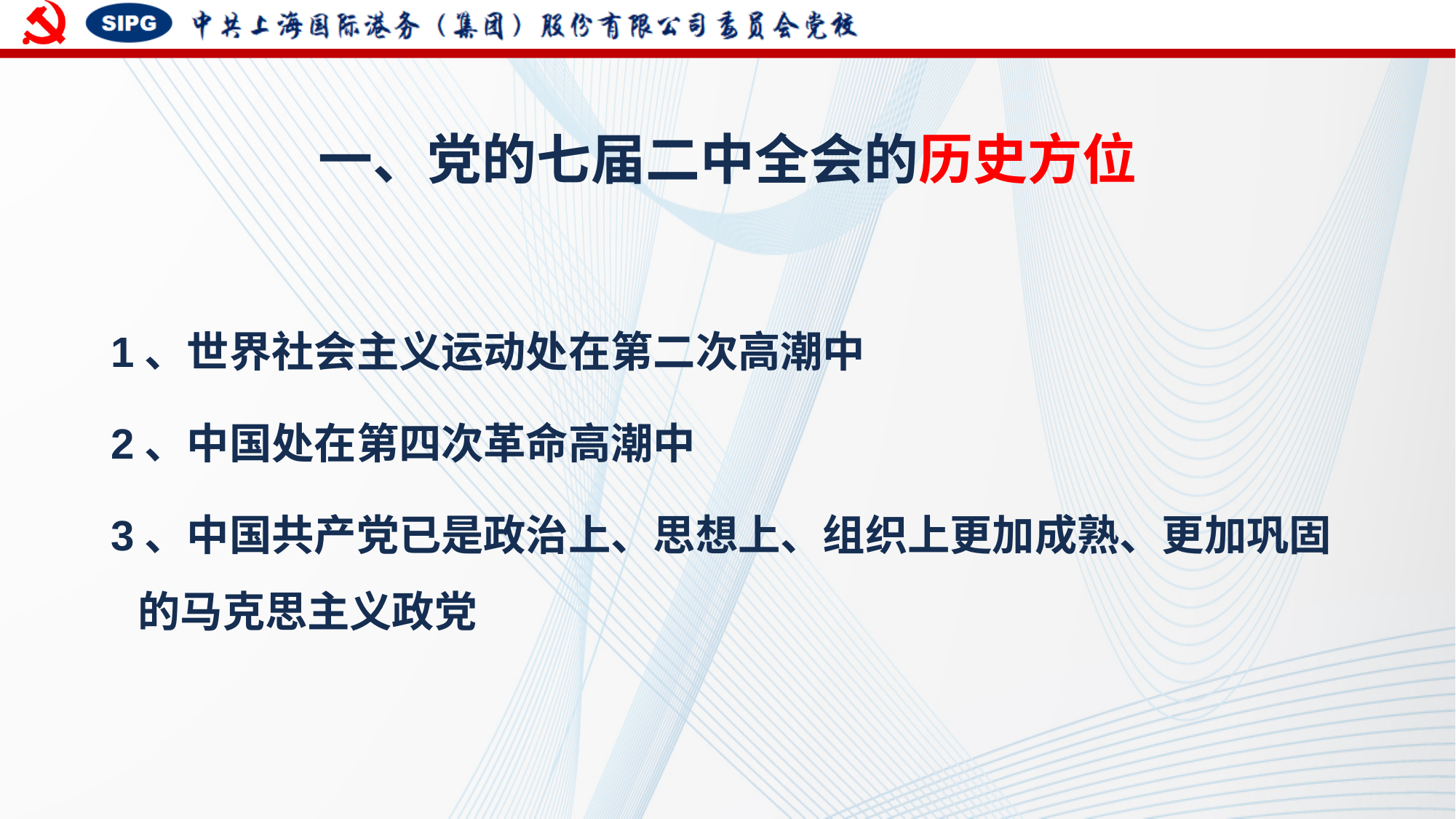

一、党的七届二中全会的历史方位
1、世界社会主义运动处在第二次高潮中
2、中国处在第四次革命高潮中
3、中国共产党已是政治上、思想上、组织上更加成熟、更加巩固的马克思主义政党